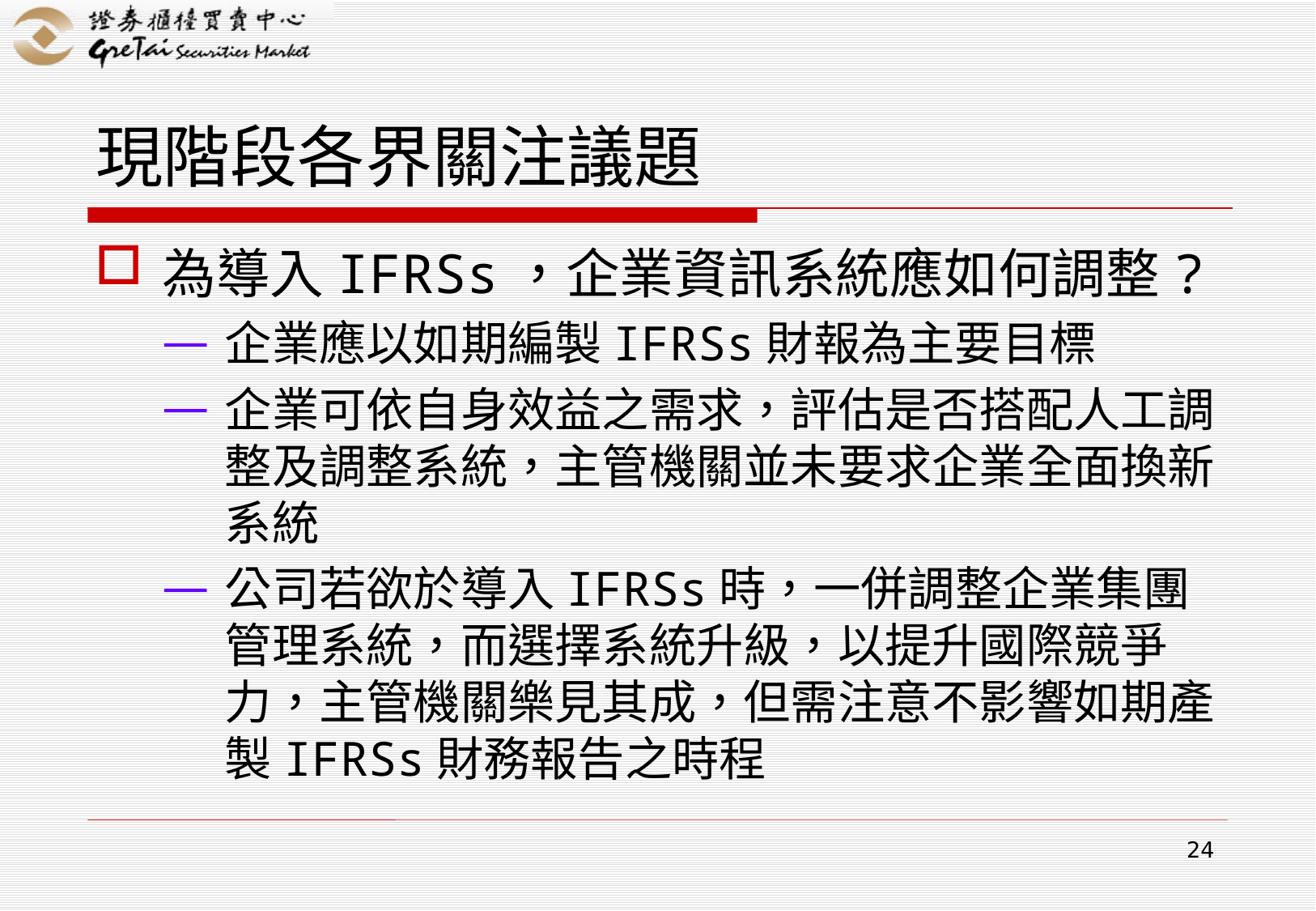

# 現階段各界關注議題
為導入IFRSs，企業資訊系統應如何調整?
企業應以如期編製IFRSs財報為主要目標
企業可依自身效益之需求，評估是否搭配人工調整及調整系統，主管機關並未要求企業全面換新系統
公司若欲於導入IFRSs時，一併調整企業集團管理系統，而選擇系統升級，以提升國際競爭力，主管機關樂見其成，但需注意不影響如期產製IFRSs財務報告之時程
24